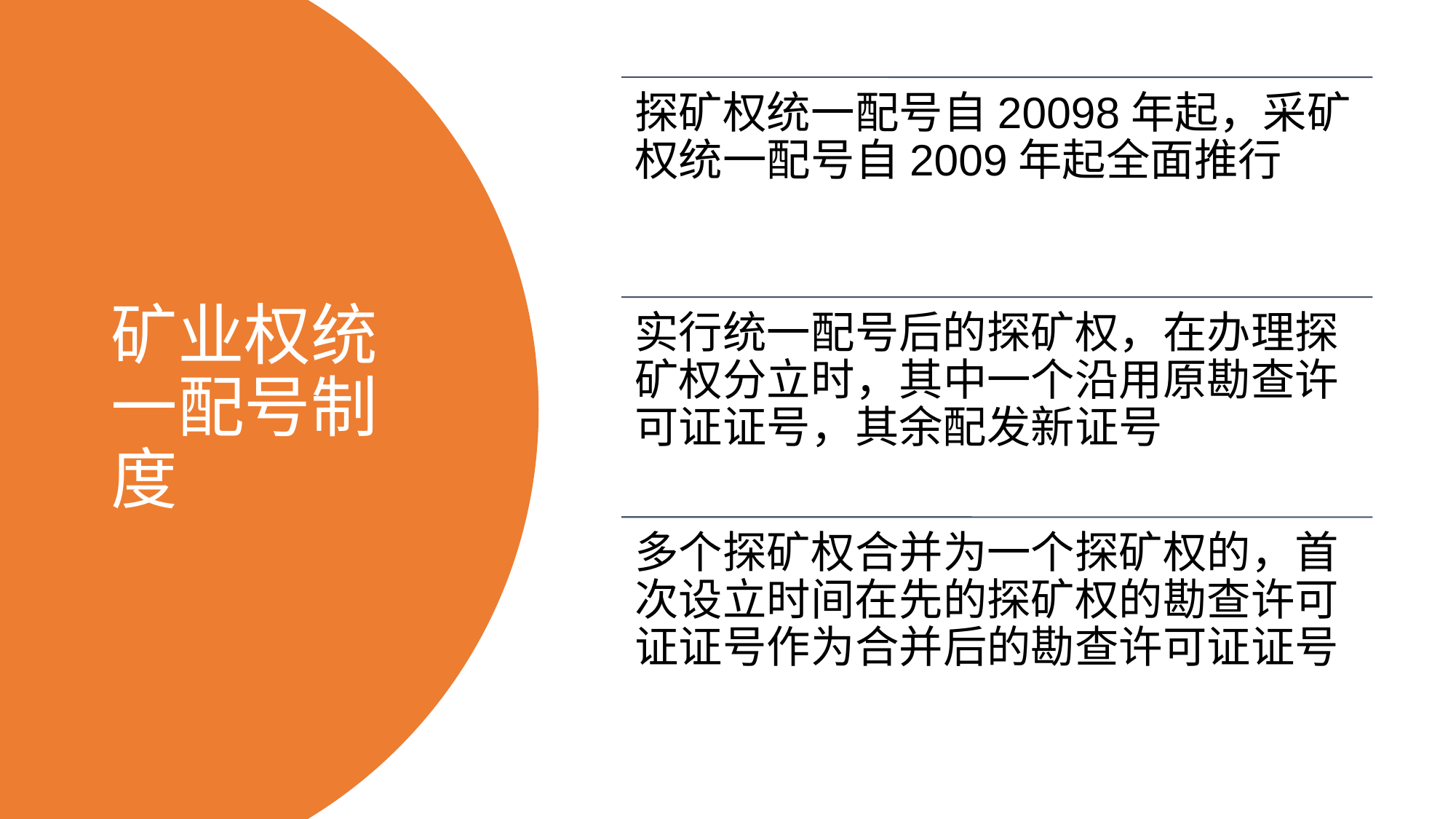

探矿权统一配号自20098年起，采矿权统一配号自2009年起全面推行
实行统一配号后的探矿权，在办理探矿权分立时，其中一个沿用原勘查许可证证号，其余配发新证号
多个探矿权合并为一个探矿权的，首次设立时间在先的探矿权的勘查许可证证号作为合并后的勘查许可证证号
# 矿业权统一配号制度